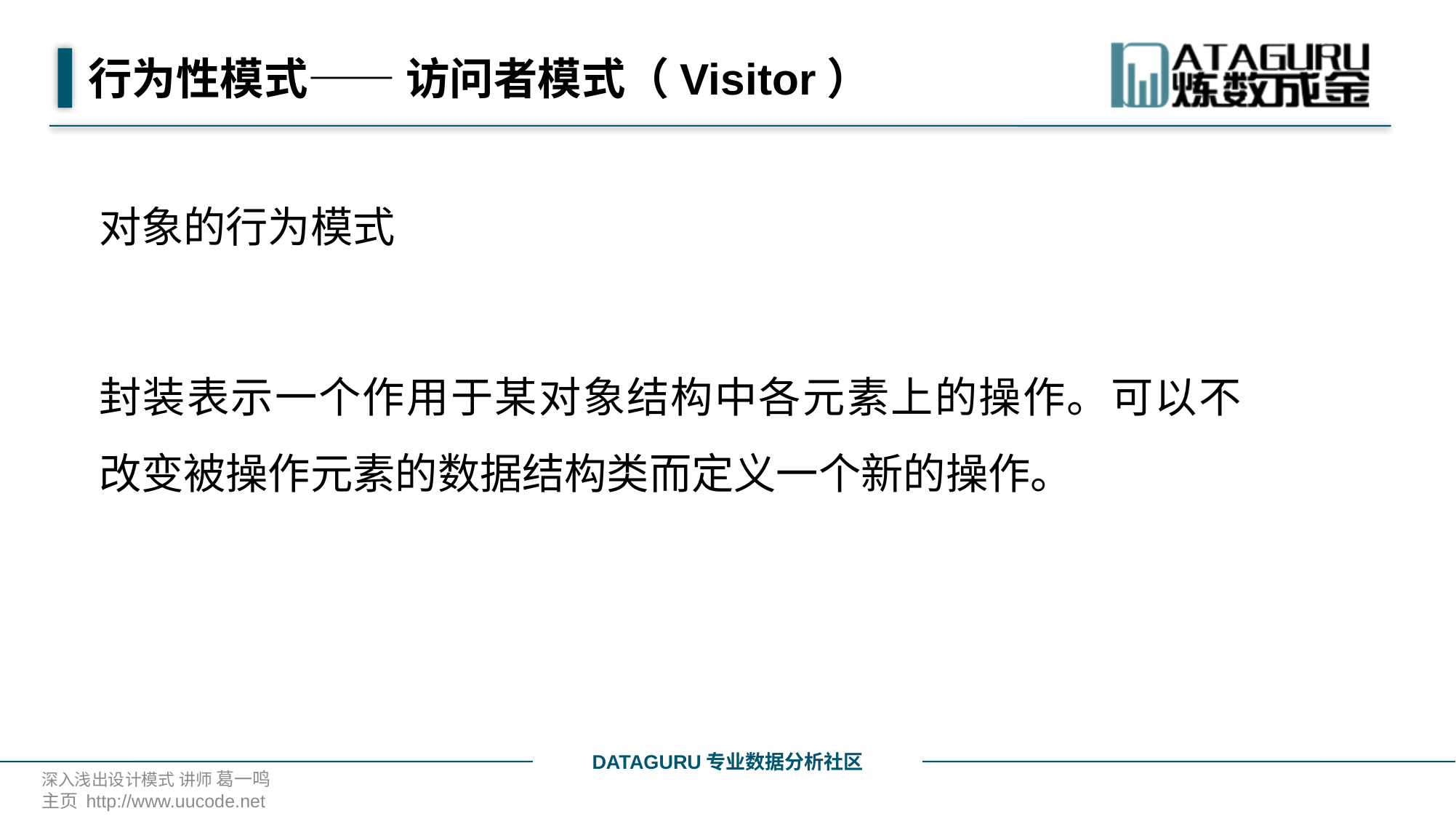

# 行为性模式—— 访问者模式（Visitor）
对象的行为模式

封装表示一个作用于某对象结构中各元素上的操作。可以不改变被操作元素的数据结构类而定义一个新的操作。